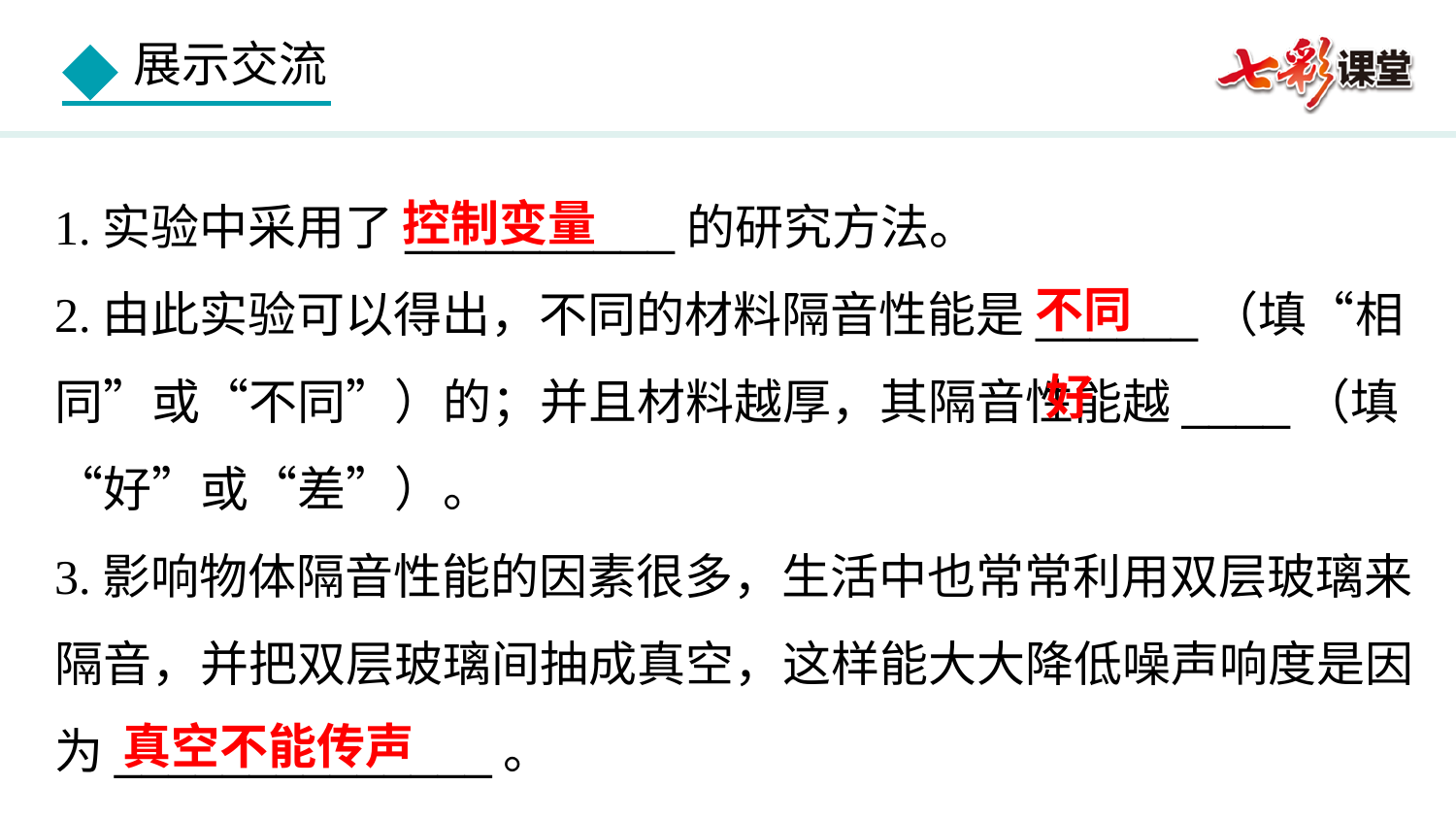

1.实验中采用了__________的研究方法。
2.由此实验可以得出，不同的材料隔音性能是______（填“相同”或“不同”）的；并且材料越厚，其隔音性能越____（填“好”或“差”）。
3.影响物体隔音性能的因素很多，生活中也常常利用双层玻璃来隔音，并把双层玻璃间抽成真空，这样能大大降低噪声响度是因为______________。
控制变量
不同
好
真空不能传声